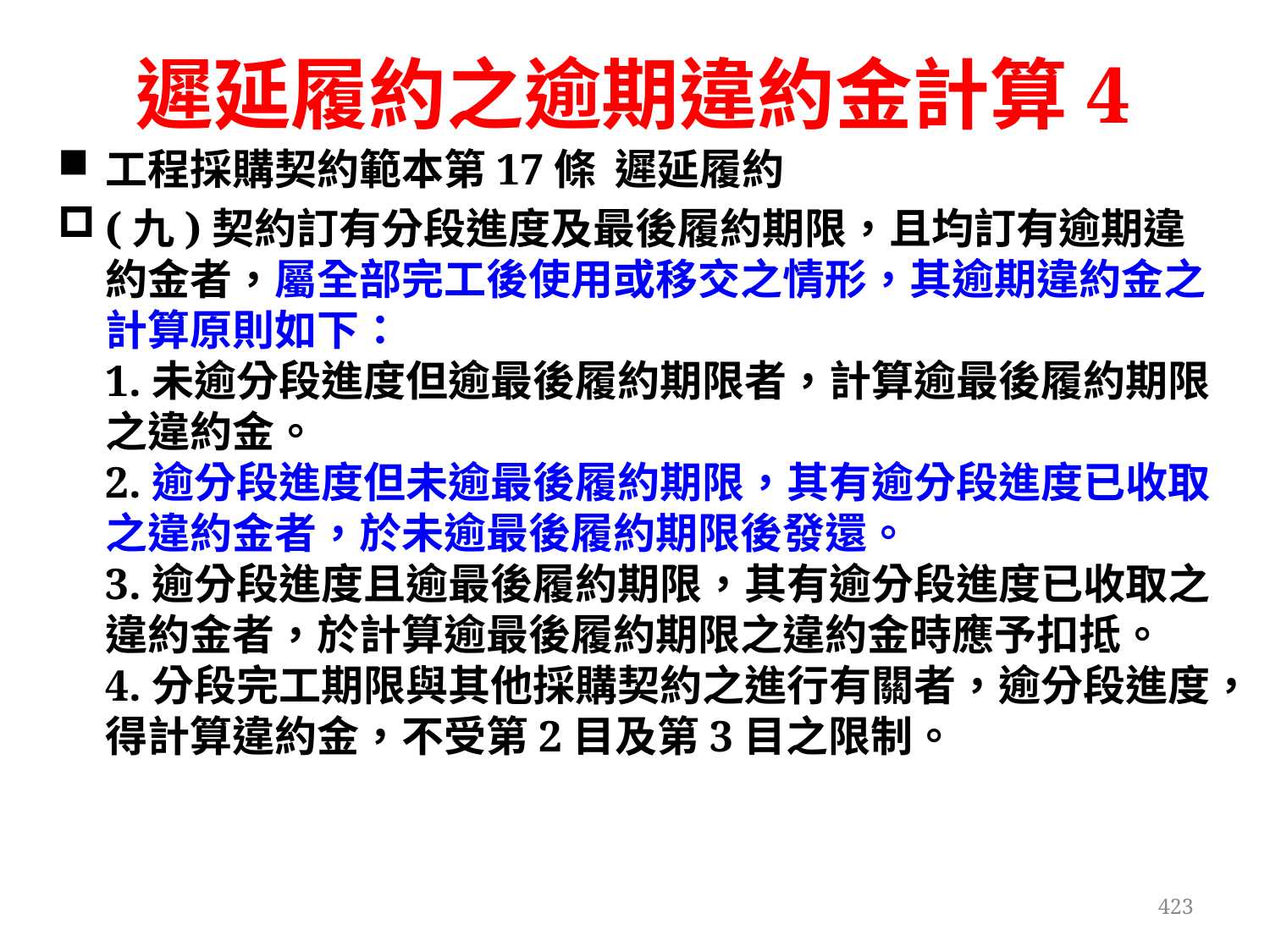

# 遲延履約之逾期違約金計算4
工程採購契約範本第17條  遲延履約
(九)契約訂有分段進度及最後履約期限，且均訂有逾期違約金者，屬全部完工後使用或移交之情形，其逾期違約金之計算原則如下：
1.未逾分段進度但逾最後履約期限者，計算逾最後履約期限之違約金。
2.逾分段進度但未逾最後履約期限，其有逾分段進度已收取之違約金者，於未逾最後履約期限後發還。
3.逾分段進度且逾最後履約期限，其有逾分段進度已收取之違約金者，於計算逾最後履約期限之違約金時應予扣抵。
4.分段完工期限與其他採購契約之進行有關者，逾分段進度，得計算違約金，不受第2目及第3目之限制。
423